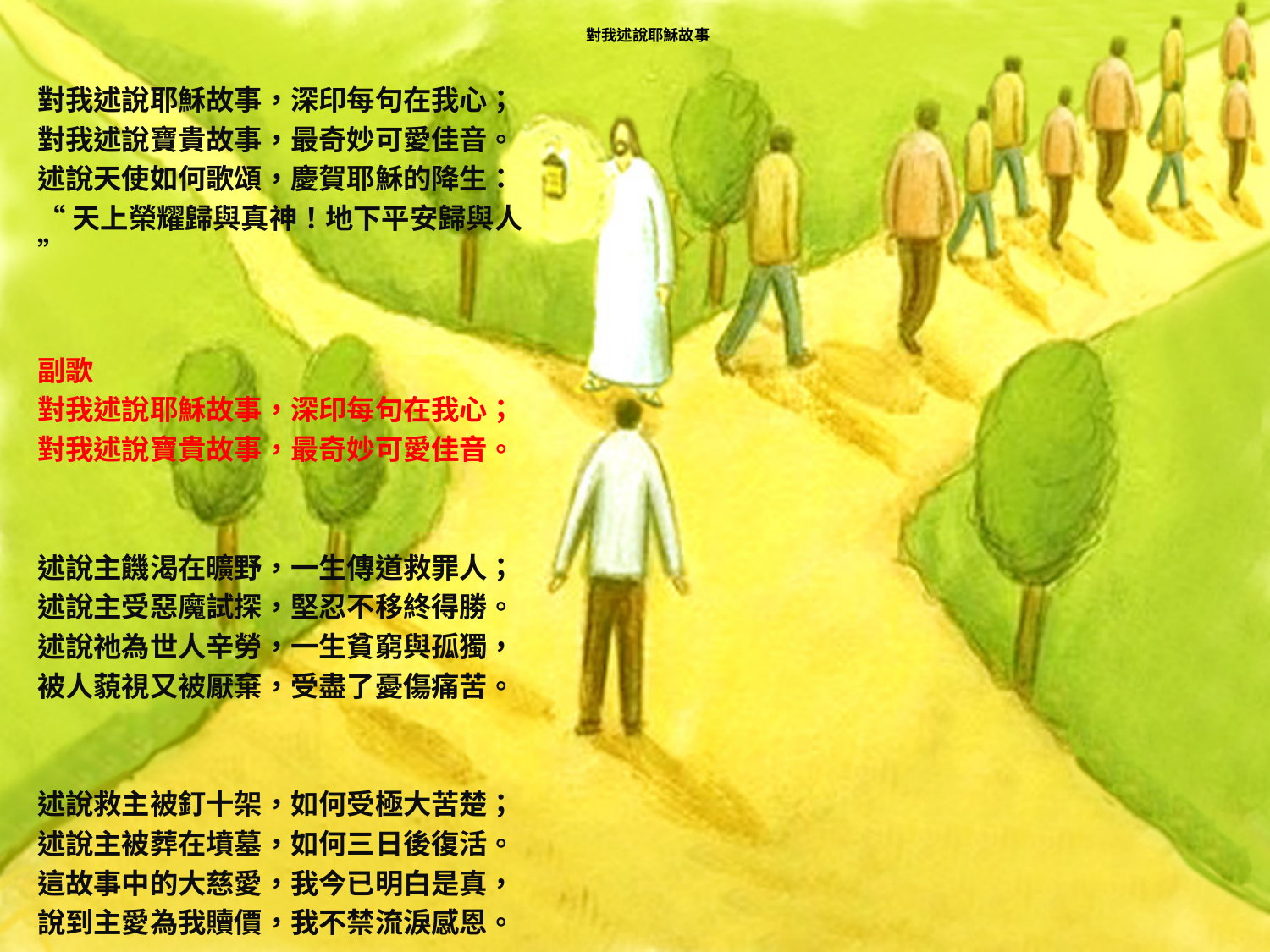

# 對我述說耶穌故事
對我述說耶穌故事，深印每句在我心；
對我述說寶貴故事，最奇妙可愛佳音。
述說天使如何歌頌，慶賀耶穌的降生：
“天上榮耀歸與真神！地下平安歸與人”

副歌
對我述說耶穌故事，深印每句在我心；
對我述說寶貴故事，最奇妙可愛佳音。

述說主饑渴在曠野，一生傳道救罪人；
述說主受惡魔試探，堅忍不移終得勝。
述說祂為世人辛勞，一生貧窮與孤獨，
被人藐視又被厭棄，受盡了憂傷痛苦。

述說救主被釘十架，如何受極大苦楚；
述說主被葬在墳墓，如何三日後復活。
這故事中的大慈愛，我今已明白是真，
說到主愛為我贖價，我不禁流淚感恩。